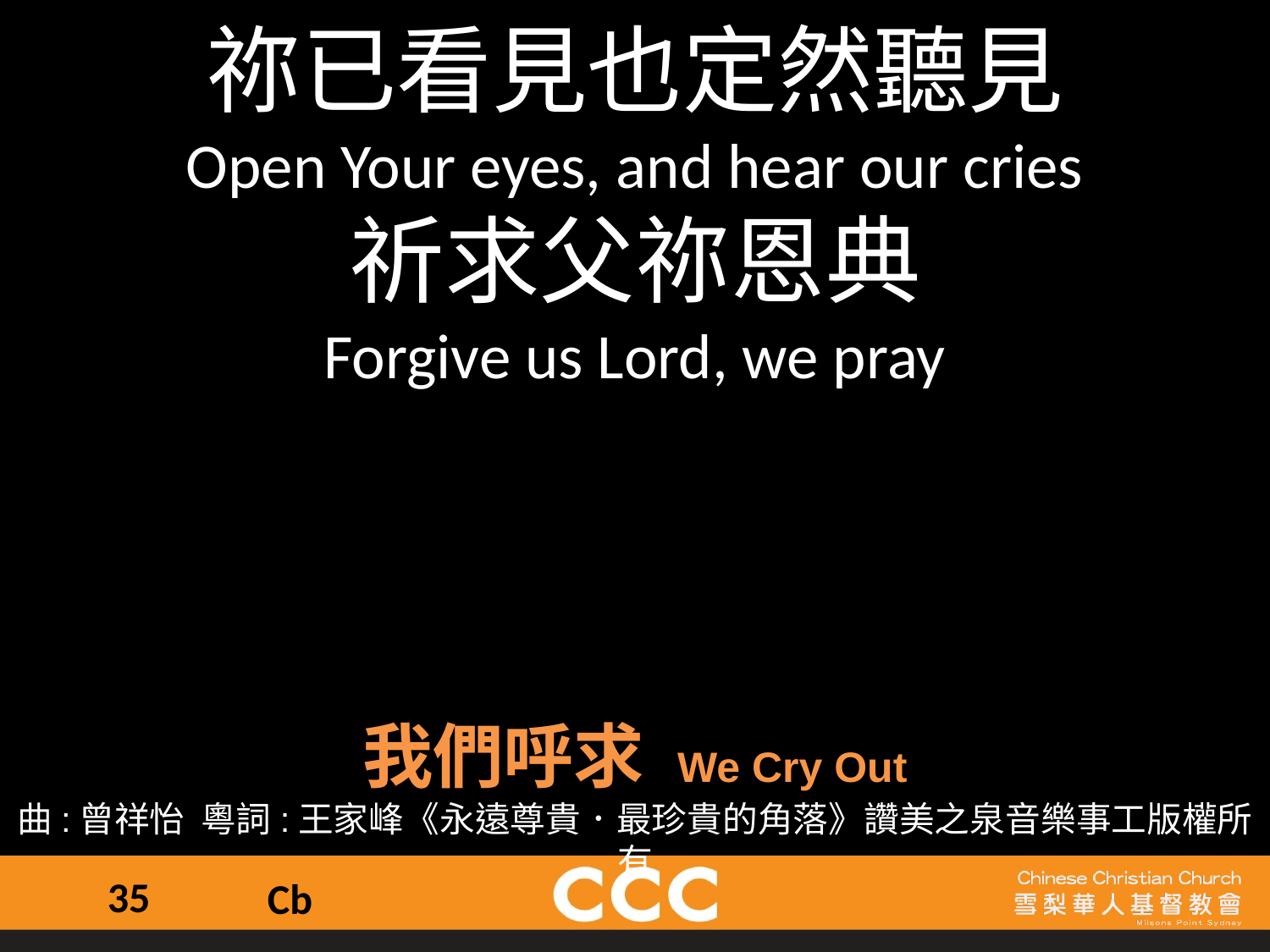

祢已看見也定然聽見
Open Your eyes, and hear our cries
祈求父祢恩典
Forgive us Lord, we pray
我們呼求 We Cry Out
曲:曾祥怡  粵詞:王家峰《永遠尊貴．最珍貴的角落》讚美之泉音樂事工版權所有
35
Cb